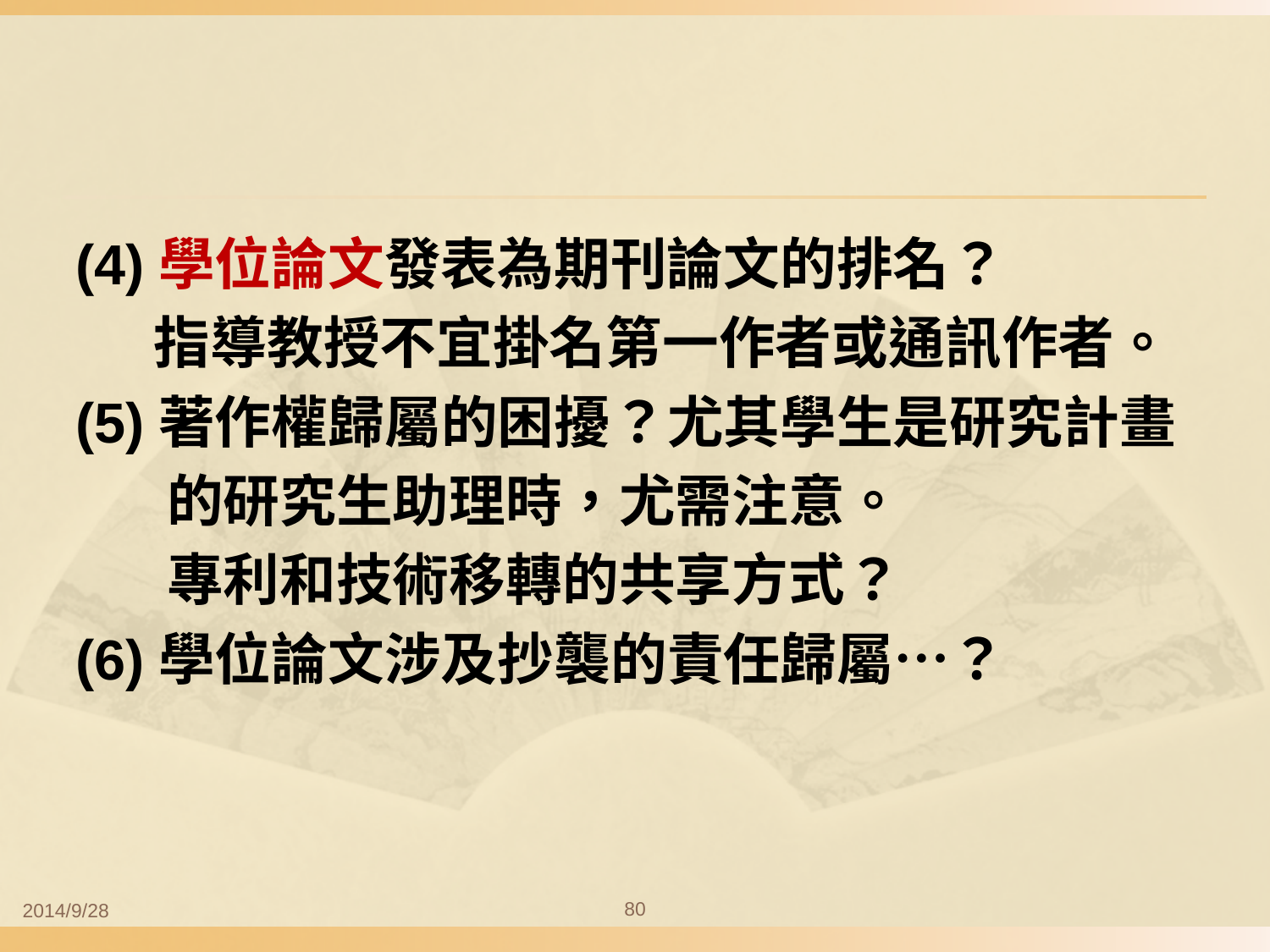

#
(4)學位論文發表為期刊論文的排名？
     指導教授不宜掛名第一作者或通訊作者。
(5)著作權歸屬的困擾？尤其學生是研究計畫
      的研究生助理時，尤需注意。
      專利和技術移轉的共享方式？
(6)學位論文涉及抄襲的責任歸屬…？
2014/9/28
80